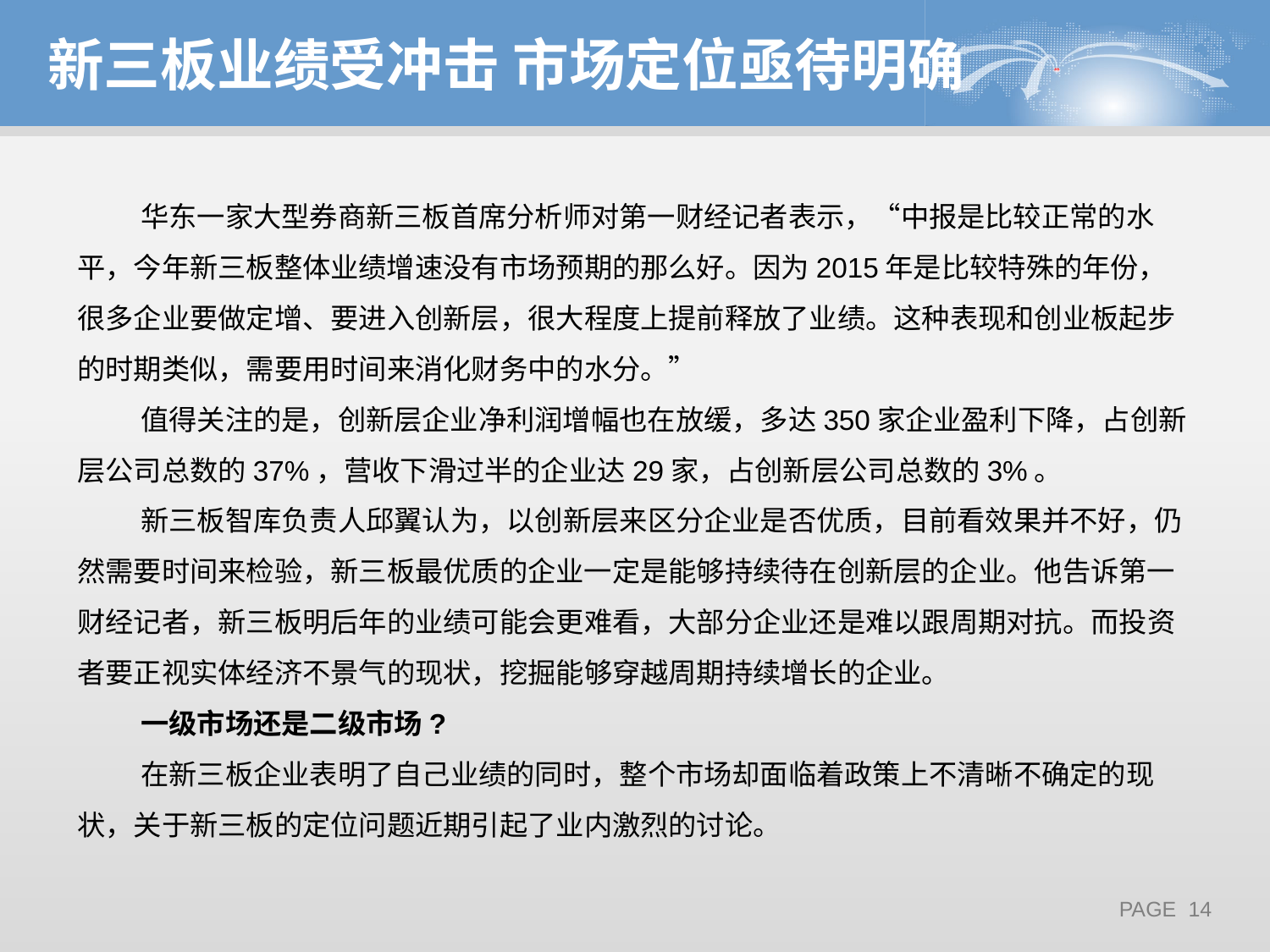

新三板业绩受冲击 市场定位亟待明确
华东一家大型券商新三板首席分析师对第一财经记者表示，“中报是比较正常的水平，今年新三板整体业绩增速没有市场预期的那么好。因为2015年是比较特殊的年份，很多企业要做定增、要进入创新层，很大程度上提前释放了业绩。这种表现和创业板起步的时期类似，需要用时间来消化财务中的水分。”
值得关注的是，创新层企业净利润增幅也在放缓，多达350家企业盈利下降，占创新层公司总数的37%，营收下滑过半的企业达29家，占创新层公司总数的3%。
新三板智库负责人邱翼认为，以创新层来区分企业是否优质，目前看效果并不好，仍然需要时间来检验，新三板最优质的企业一定是能够持续待在创新层的企业。他告诉第一财经记者，新三板明后年的业绩可能会更难看，大部分企业还是难以跟周期对抗。而投资者要正视实体经济不景气的现状，挖掘能够穿越周期持续增长的企业。
一级市场还是二级市场?
在新三板企业表明了自己业绩的同时，整个市场却面临着政策上不清晰不确定的现状，关于新三板的定位问题近期引起了业内激烈的讨论。